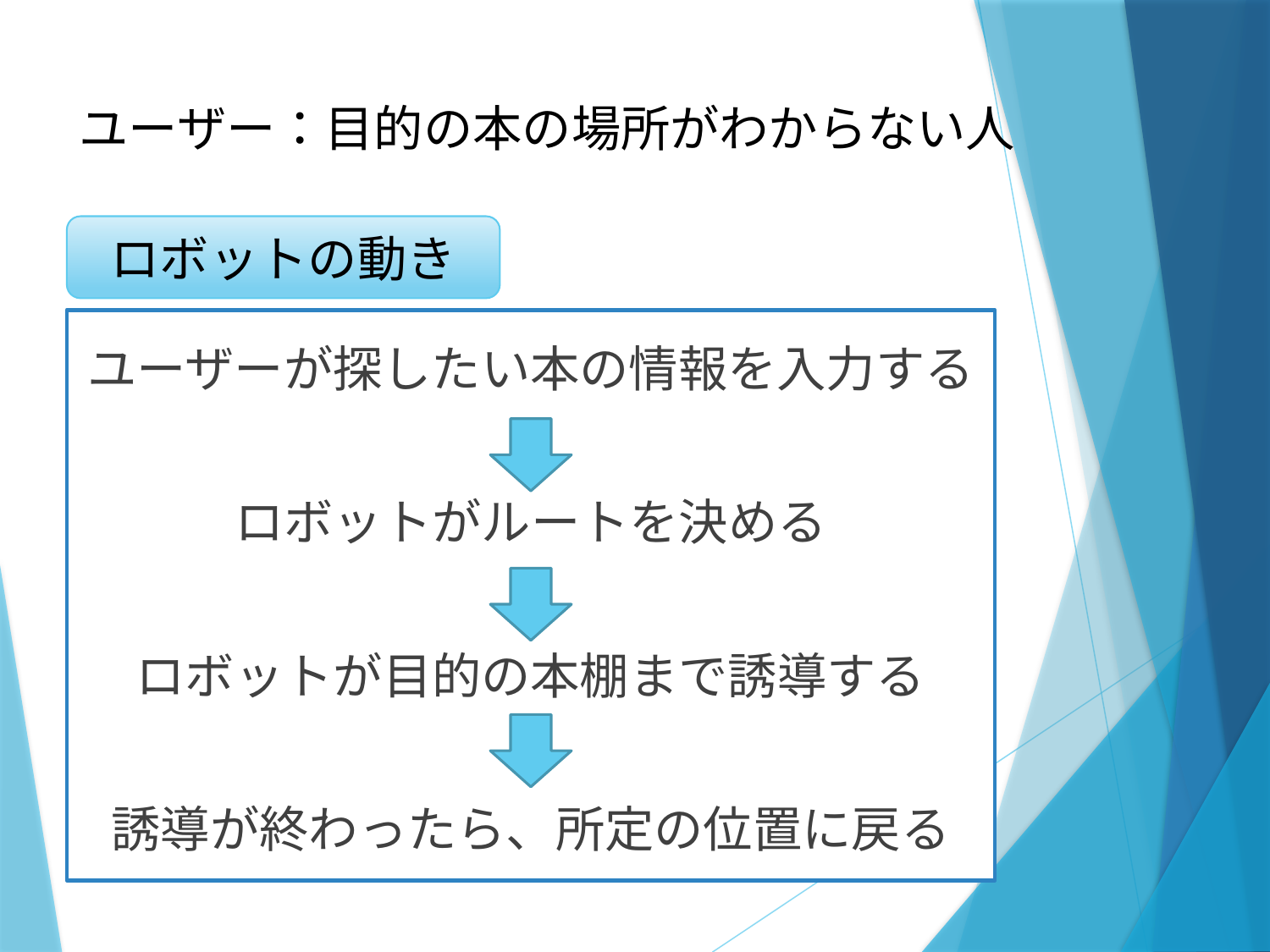

ユーザー：目的の本の場所がわからない人
# ロボットの動き
ロボットの動き

ユーザーが探したい本の情報を入力する

ロボットがルートを決める

ロボットが目的の本棚まで誘導する

誘導が終わったら、所定の位置に戻る